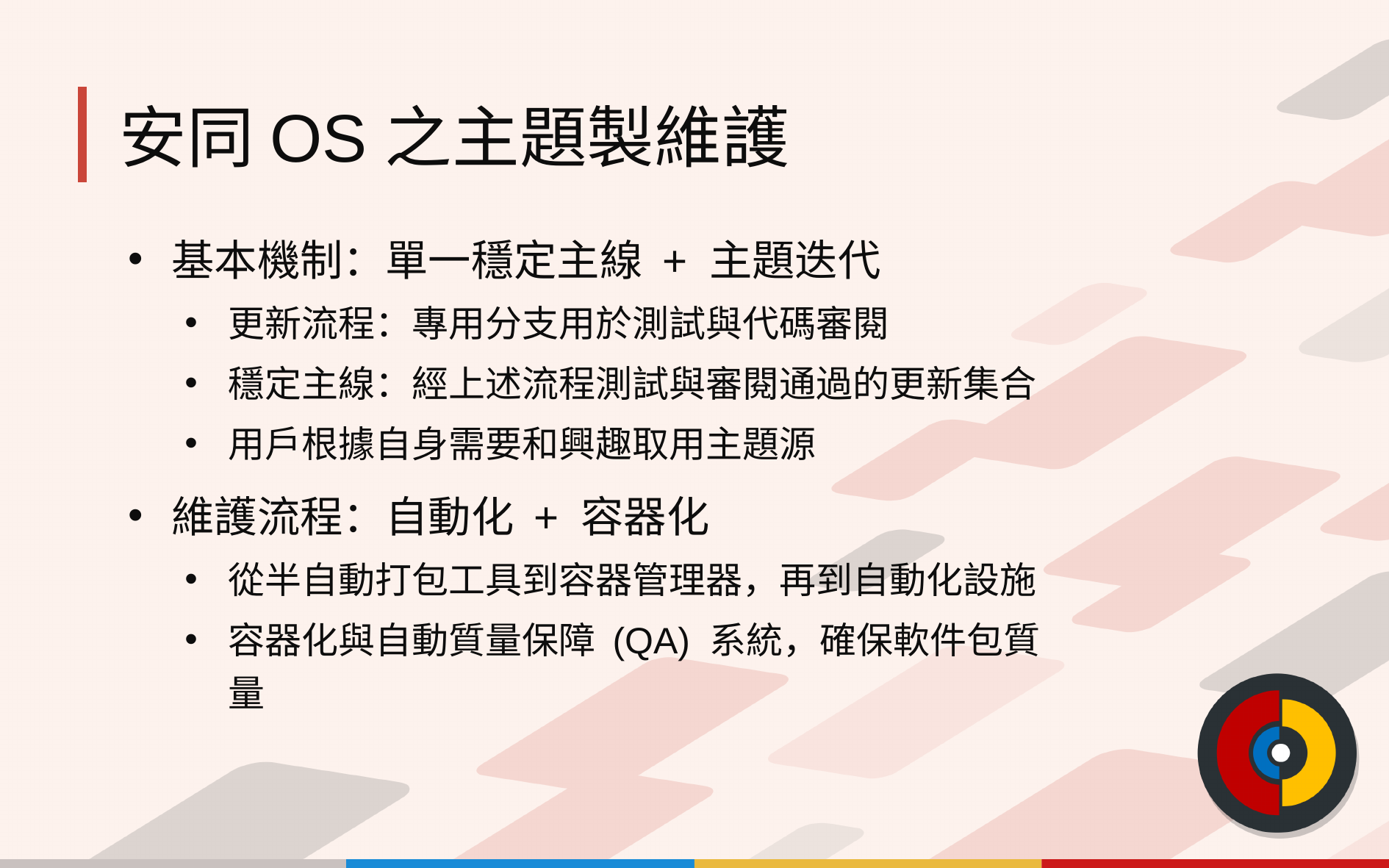

# 安同 OS 之主題製維護
基本機制：單一穩定主線 + 主題迭代
更新流程：專用分支用於測試與代碼審閱
穩定主線：經上述流程測試與審閱通過的更新集合
用戶根據自身需要和興趣取用主題源
維護流程：自動化 + 容器化
從半自動打包工具到容器管理器，再到自動化設施
容器化與自動質量保障 (QA) 系統，確保軟件包質量